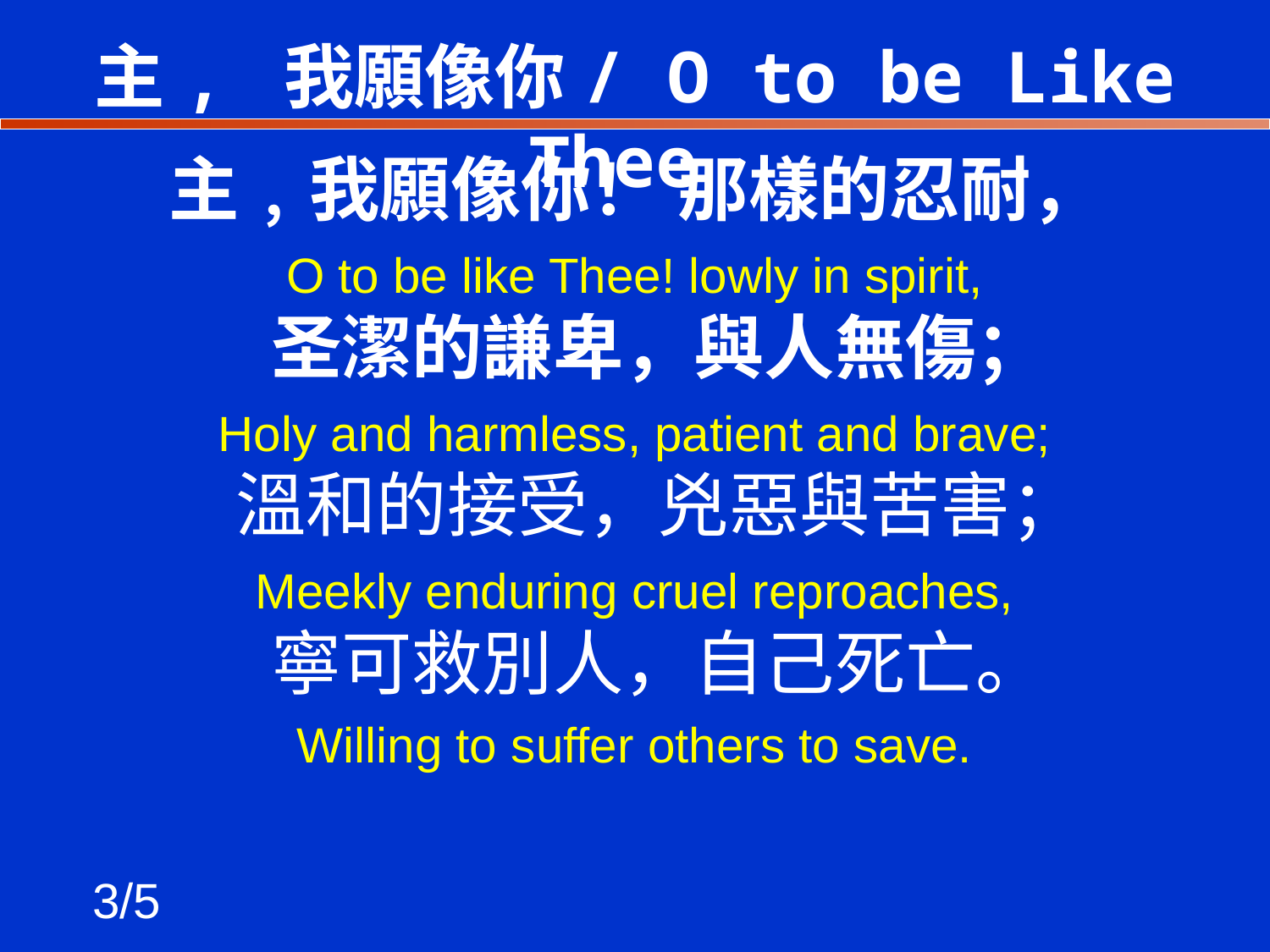

主, 我願像你/ O to be Like Thee

主﹐我願像你！ 那樣的忍耐，
O to be like Thee! lowly in spirit,
圣潔的謙卑，與人無傷；
Holy and harmless, patient and brave;
溫和的接受，兇惡與苦害；
Meekly enduring cruel reproaches,
寧可救別人，自己死亡。
Willing to suffer others to save.
3/5